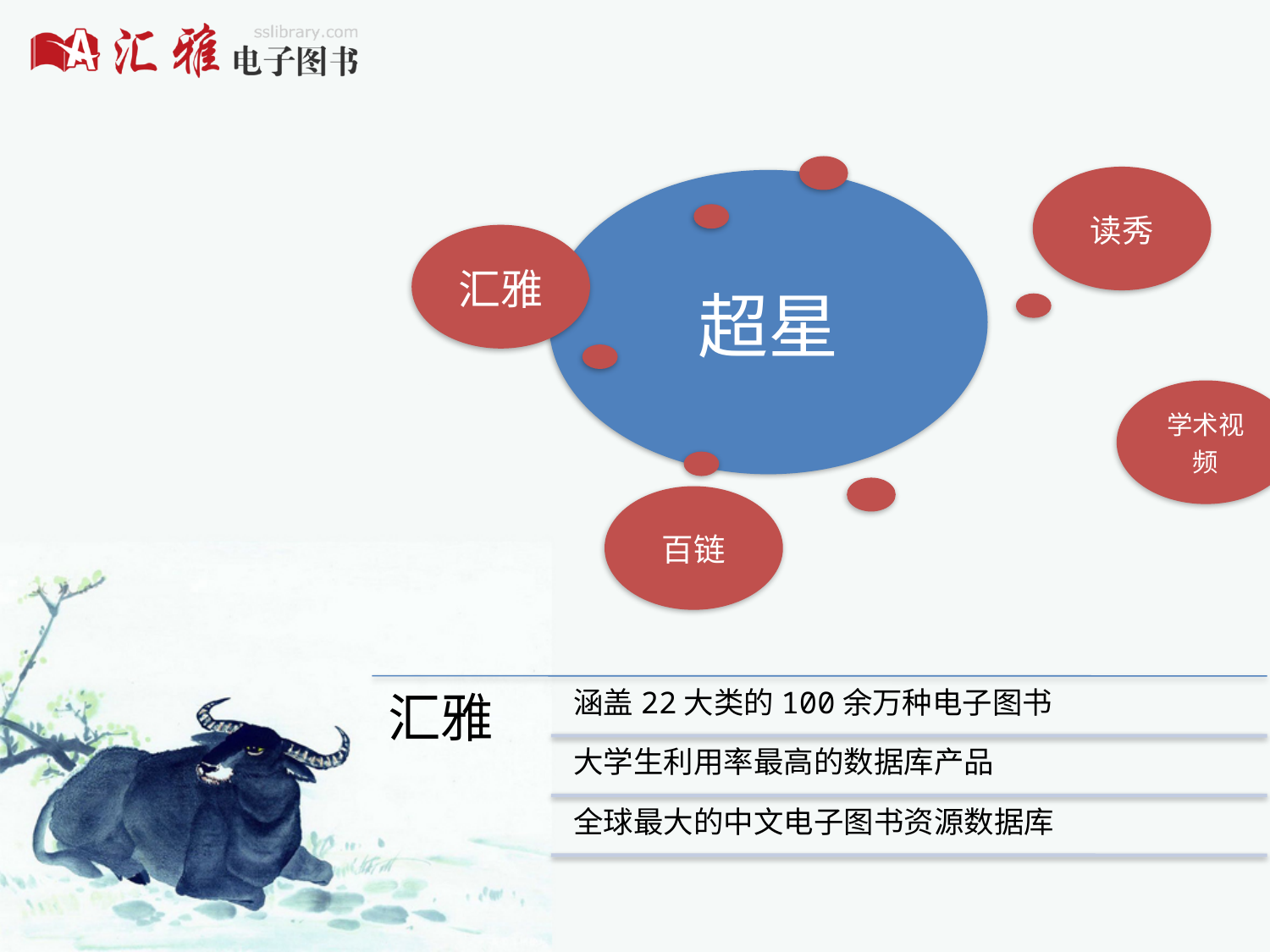

#
超星
汇雅
读秀
百链
学术视频

汇雅

涵盖22大类的100余万种电子图书
大学生利用率最高的数据库产品
全球最大的中文电子图书资源数据库